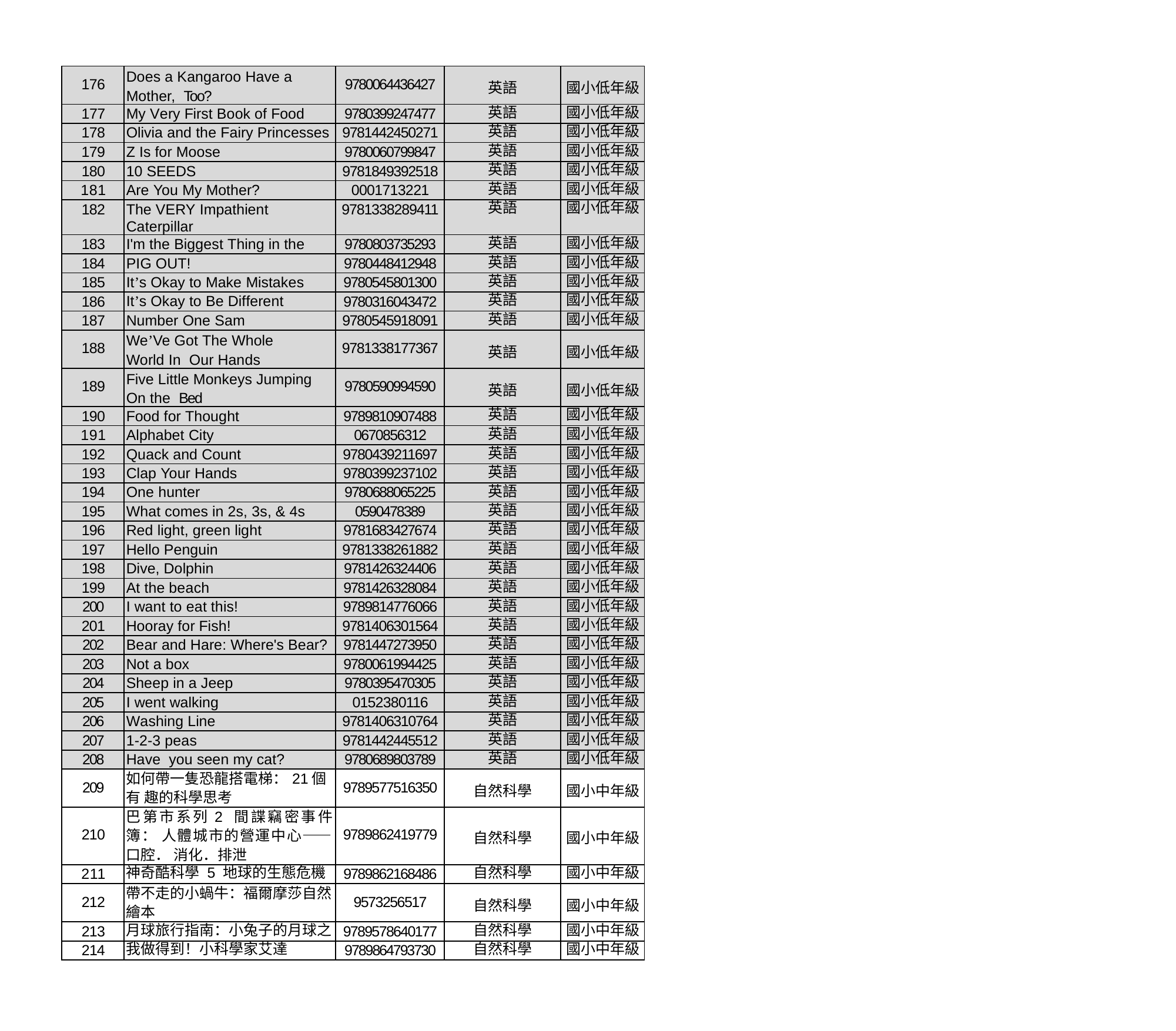

| 176 | Does a Kangaroo Have a Mother, Too? | 9780064436427 | 英語 | 國小低年級 |
| --- | --- | --- | --- | --- |
| 177 | My Very First Book of Food | 9780399247477 | 英語 | 國小低年級 |
| 178 | Olivia and the Fairy Princesses | 9781442450271 | 英語 | 國小低年級 |
| 179 | Z Is for Moose | 9780060799847 | 英語 | 國小低年級 |
| 180 | 10 SEEDS | 9781849392518 | 英語 | 國小低年級 |
| 181 | Are You My Mother? | 0001713221 | 英語 | 國小低年級 |
| 182 | The VERY Impathient Caterpillar | 9781338289411 | 英語 | 國小低年級 |
| 183 | I'm the Biggest Thing in the | 9780803735293 | 英語 | 國小低年級 |
| 184 | PIG OUT! | 9780448412948 | 英語 | 國小低年級 |
| 185 | Itʼs Okay to Make Mistakes | 9780545801300 | 英語 | 國小低年級 |
| 186 | Itʼs Okay to Be Different | 9780316043472 | 英語 | 國小低年級 |
| 187 | Number One Sam | 9780545918091 | 英語 | 國小低年級 |
| 188 | WeʼVe Got The Whole World In Our Hands | 9781338177367 | 英語 | 國小低年級 |
| 189 | Five Little Monkeys Jumping On the Bed | 9780590994590 | 英語 | 國小低年級 |
| 190 | Food for Thought | 9789810907488 | 英語 | 國小低年級 |
| 191 | Alphabet City | 0670856312 | 英語 | 國小低年級 |
| 192 | Quack and Count | 9780439211697 | 英語 | 國小低年級 |
| 193 | Clap Your Hands | 9780399237102 | 英語 | 國小低年級 |
| 194 | One hunter | 9780688065225 | 英語 | 國小低年級 |
| 195 | What comes in 2s, 3s, & 4s | 0590478389 | 英語 | 國小低年級 |
| 196 | Red light, green light | 9781683427674 | 英語 | 國小低年級 |
| 197 | Hello Penguin | 9781338261882 | 英語 | 國小低年級 |
| 198 | Dive, Dolphin | 9781426324406 | 英語 | 國小低年級 |
| 199 | At the beach | 9781426328084 | 英語 | 國小低年級 |
| 200 | I want to eat this! | 9789814776066 | 英語 | 國小低年級 |
| 201 | Hooray for Fish! | 9781406301564 | 英語 | 國小低年級 |
| 202 | Bear and Hare: Where's Bear? | 9781447273950 | 英語 | 國小低年級 |
| 203 | Not a box | 9780061994425 | 英語 | 國小低年級 |
| 204 | Sheep in a Jeep | 9780395470305 | 英語 | 國小低年級 |
| 205 | I went walking | 0152380116 | 英語 | 國小低年級 |
| 206 | Washing Line | 9781406310764 | 英語 | 國小低年級 |
| 207 | 1-2-3 peas | 9781442445512 | 英語 | 國小低年級 |
| 208 | Have you seen my cat? | 9780689803789 | 英語 | 國小低年級 |
| 209 | 如何帶一隻恐龍搭電梯：21個有 趣的科學思考 | 9789577516350 | 自然科學 | 國小中年級 |
| 210 | 巴第市系列2 間諜竊密事件簿： 人體城市的營運中心——口腔． 消化．排泄 | 9789862419779 | 自然科學 | 國小中年級 |
| 211 | 神奇酷科學 5 地球的生態危機 | 9789862168486 | 自然科學 | 國小中年級 |
| 212 | 帶不走的小蝸牛：福爾摩莎自然 繪本 | 9573256517 | 自然科學 | 國小中年級 |
| 213 | 月球旅行指南：小兔子的月球之 | 9789578640177 | 自然科學 | 國小中年級 |
| 214 | 我做得到！小科學家艾達 | 9789864793730 | 自然科學 | 國小中年級 |